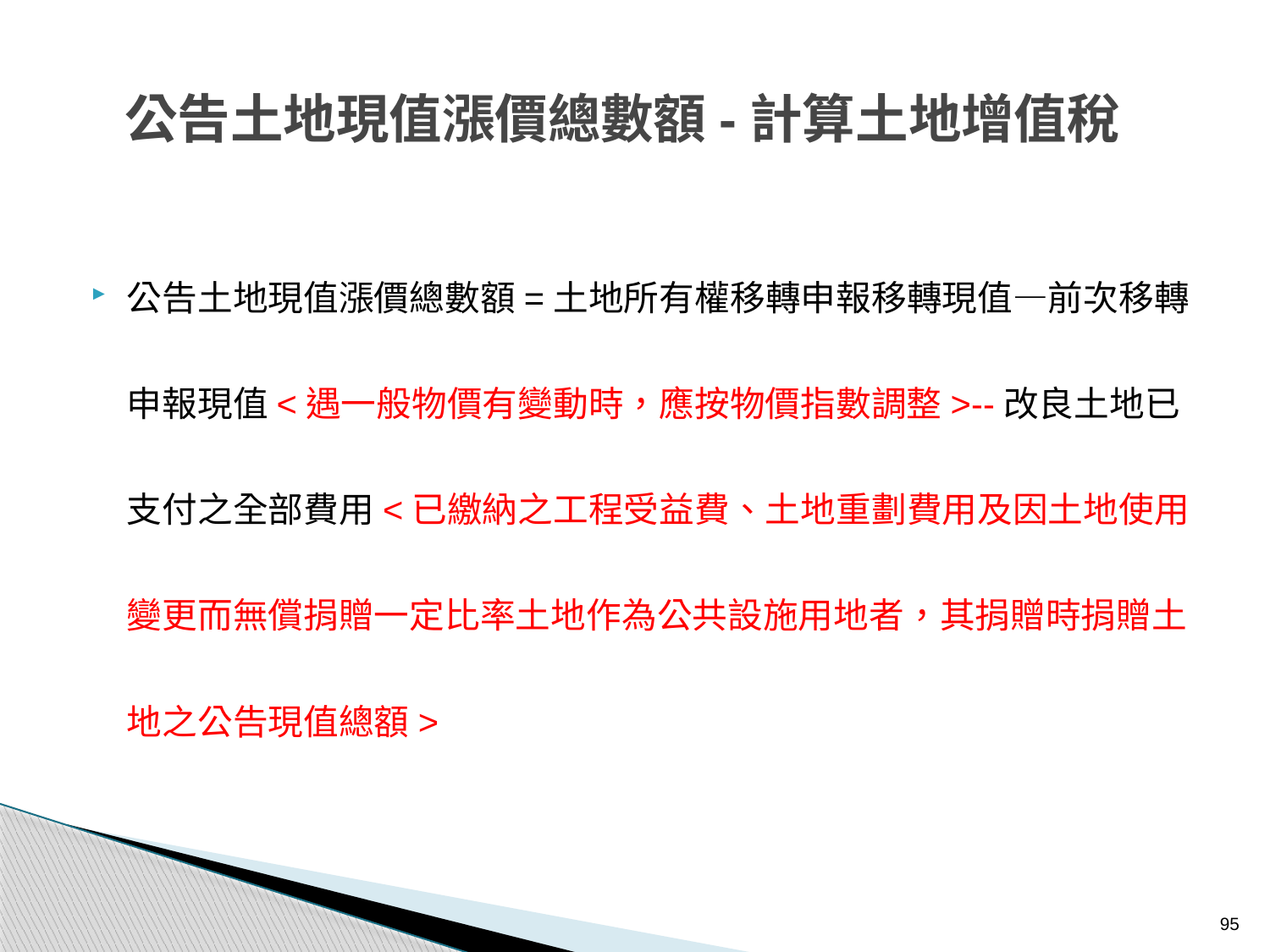

# 公告土地現值漲價總數額-計算土地增值稅
公告土地現值漲價總數額=土地所有權移轉申報移轉現值—前次移轉申報現值<遇一般物價有變動時，應按物價指數調整>--改良土地已支付之全部費用<已繳納之工程受益費、土地重劃費用及因土地使用變更而無償捐贈一定比率土地作為公共設施用地者，其捐贈時捐贈土地之公告現值總額>
95